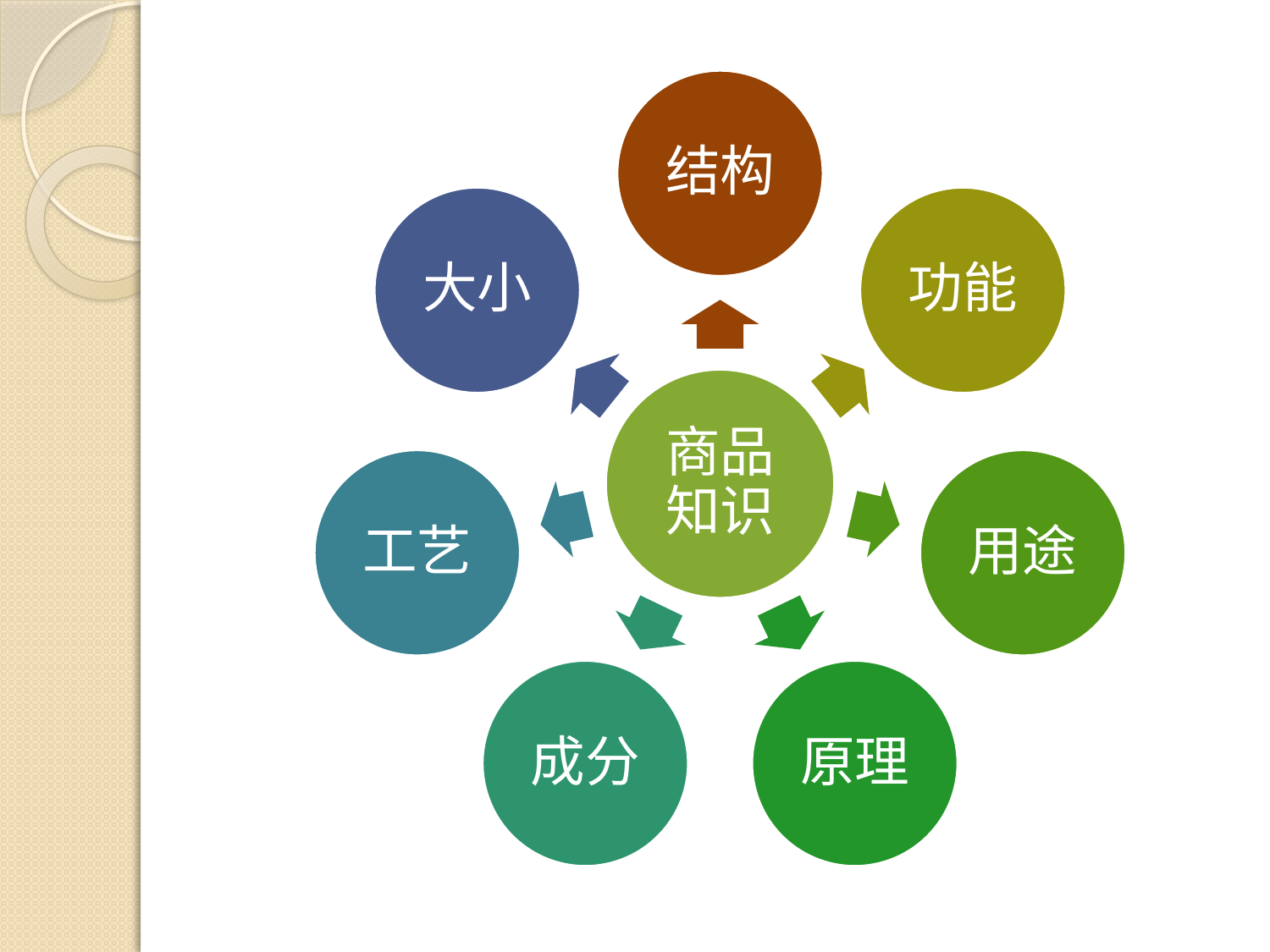

商品知识

结构

功能

用途

原理

成分

工艺

大小